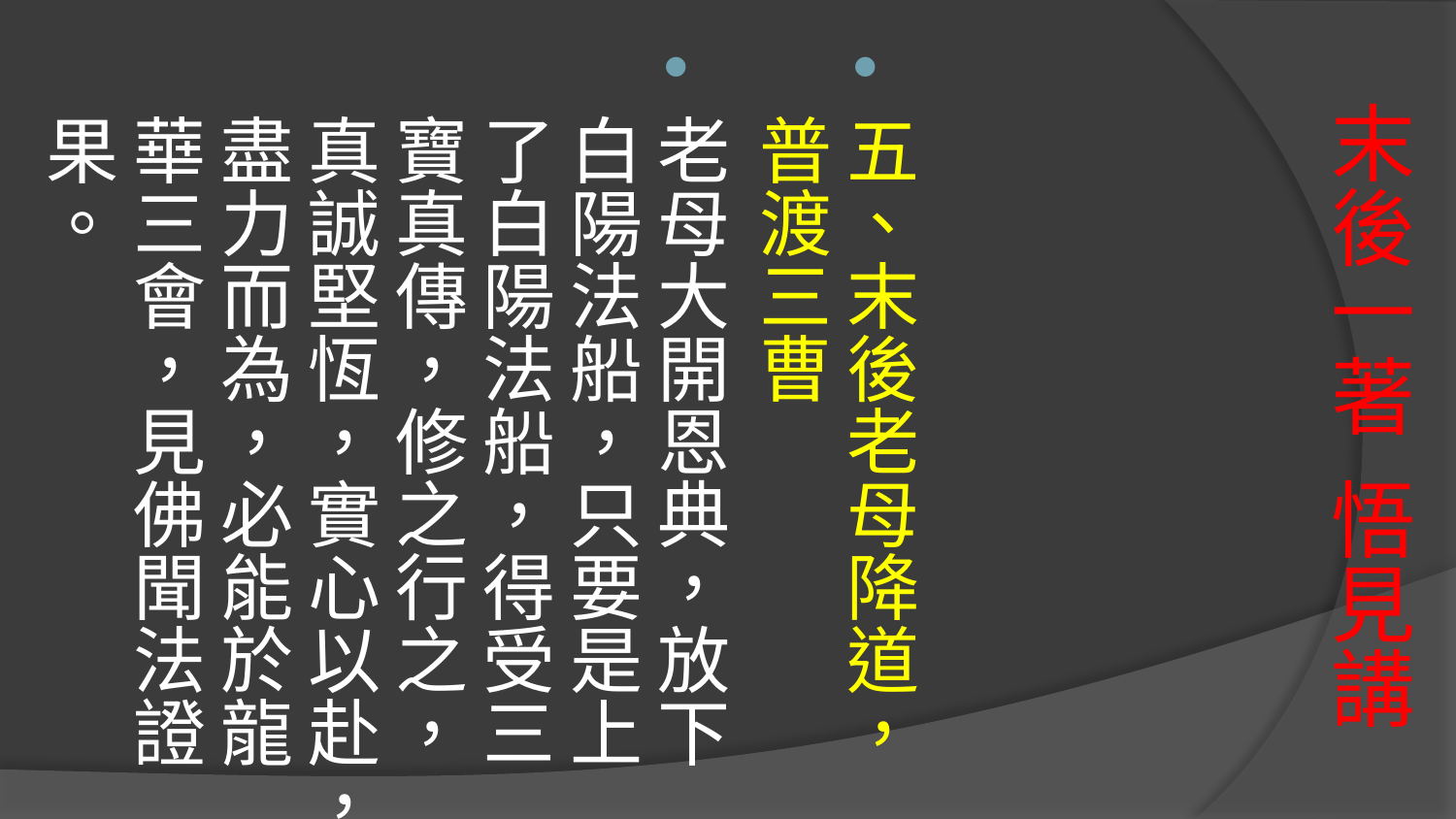

五、末後老母降道，普渡三曹
老母大開恩典，放下白陽法船，只要是上了白陽法船，得受三寶真傳，修之行之，真誠堅恆，實心以赴，盡力而為，必能於龍華三會，見佛聞法證果。
# 末後一著  悟見講